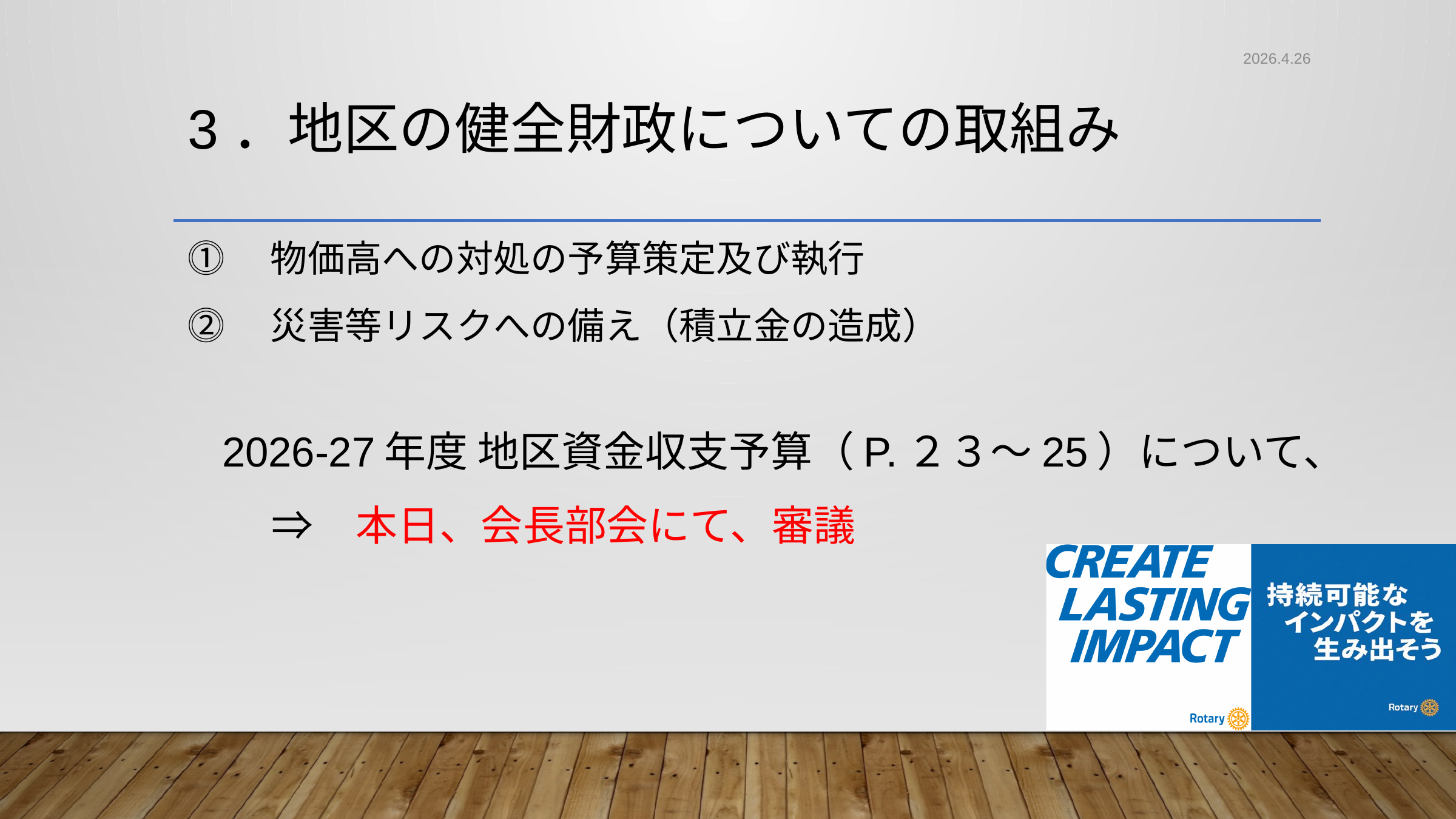

2026.4.26
# 3．地区の健全財政についての取組み
⓵　物価高への対処の予算策定及び執行
⓶　災害等リスクへの備え（積立金の造成）

　2026-27年度 地区資金収支予算（P.２３～25）について、
　　⇒　本日、会長部会にて、審議